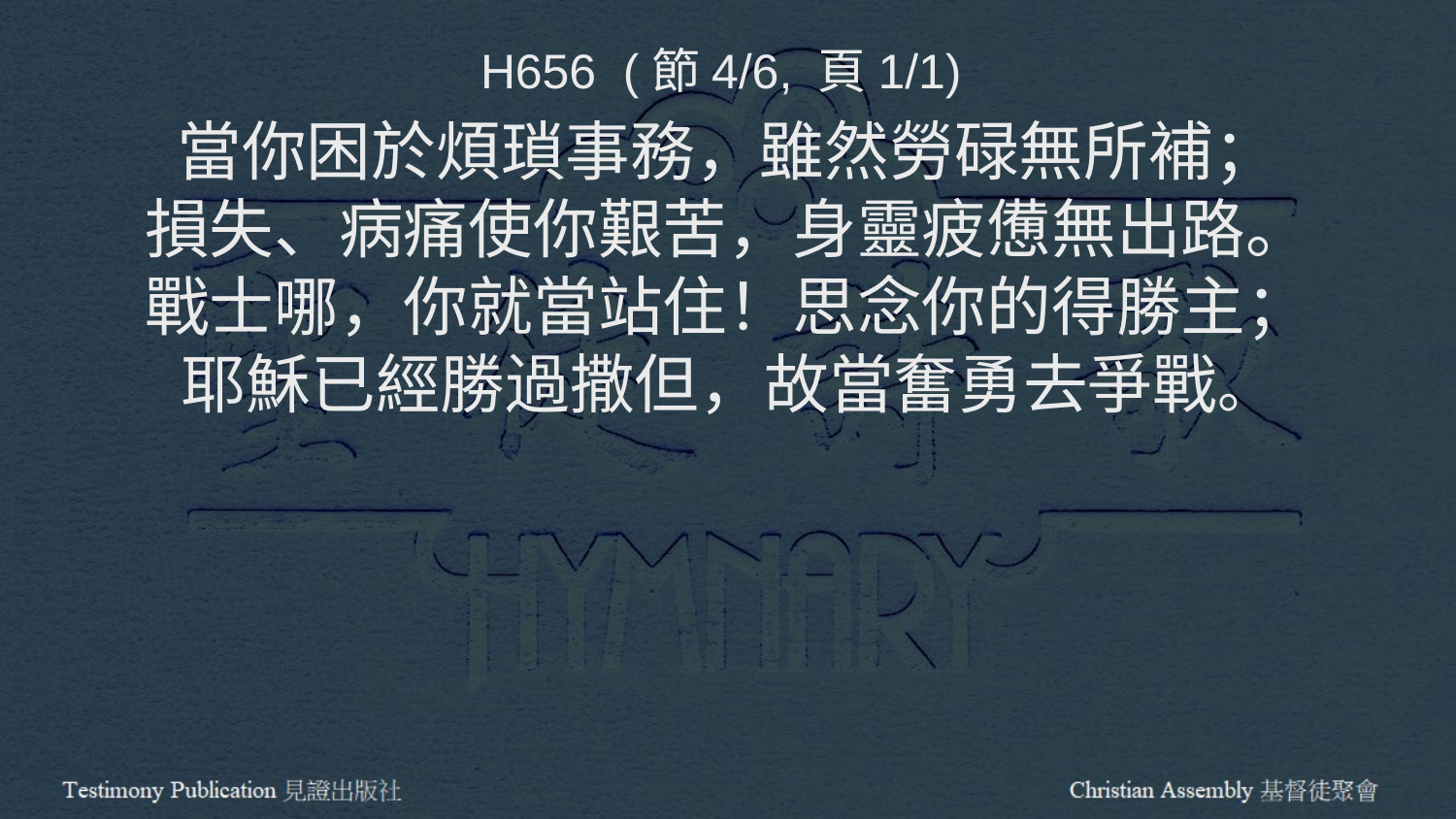

H656  (節4/6, 頁1/1)
當你困於煩瑣事務，雖然勞碌無所補；
損失、病痛使你艱苦，身靈疲憊無出路。
戰士哪，你就當站住！思念你的得勝主；
耶穌已經勝過撒但，故當奮勇去爭戰。